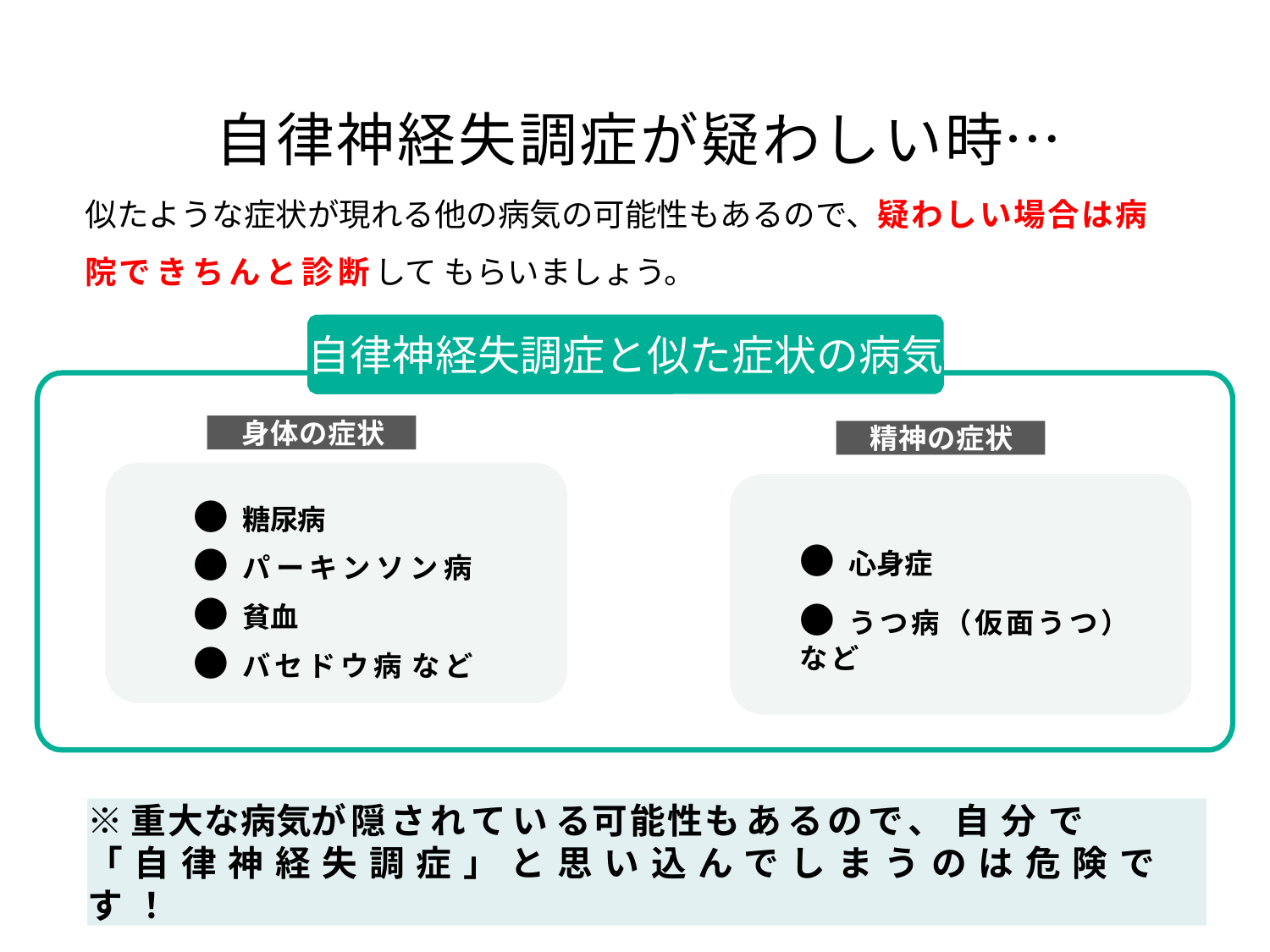

# 自律神経失調症が疑わしい時…
似たような症状が現れる他の病気の可能性もあるので、疑わしい場合は病院できちんと診断して もらいましょう。
自律神経失調症と似た症状の病気

身体の症状
精神の症状

●	糖尿病
●	パーキンソン病
●	貧血
●	バセドウ病	など
●	心身症
●	うつ病（仮面うつ）など
※重大な病気が隠されている可能性もあるので、自分で
「自律神経失調症」と思い込んでしまうのは危険です！